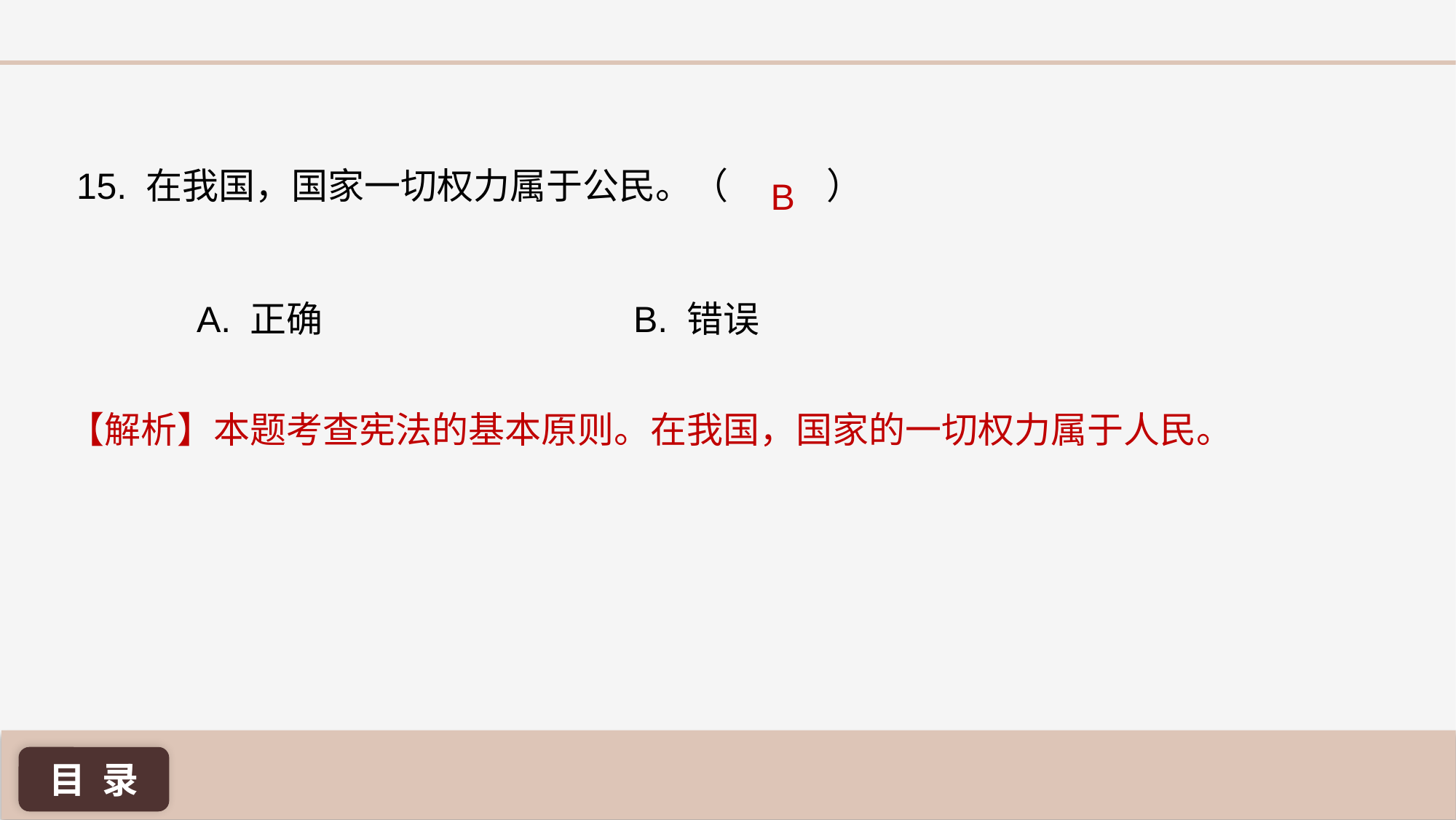

15. 在我国，国家一切权力属于公民。（            ）
B
A. 正确 			B. 错误
【解析】本题考查宪法的基本原则。在我国，国家的一切权力属于人民。